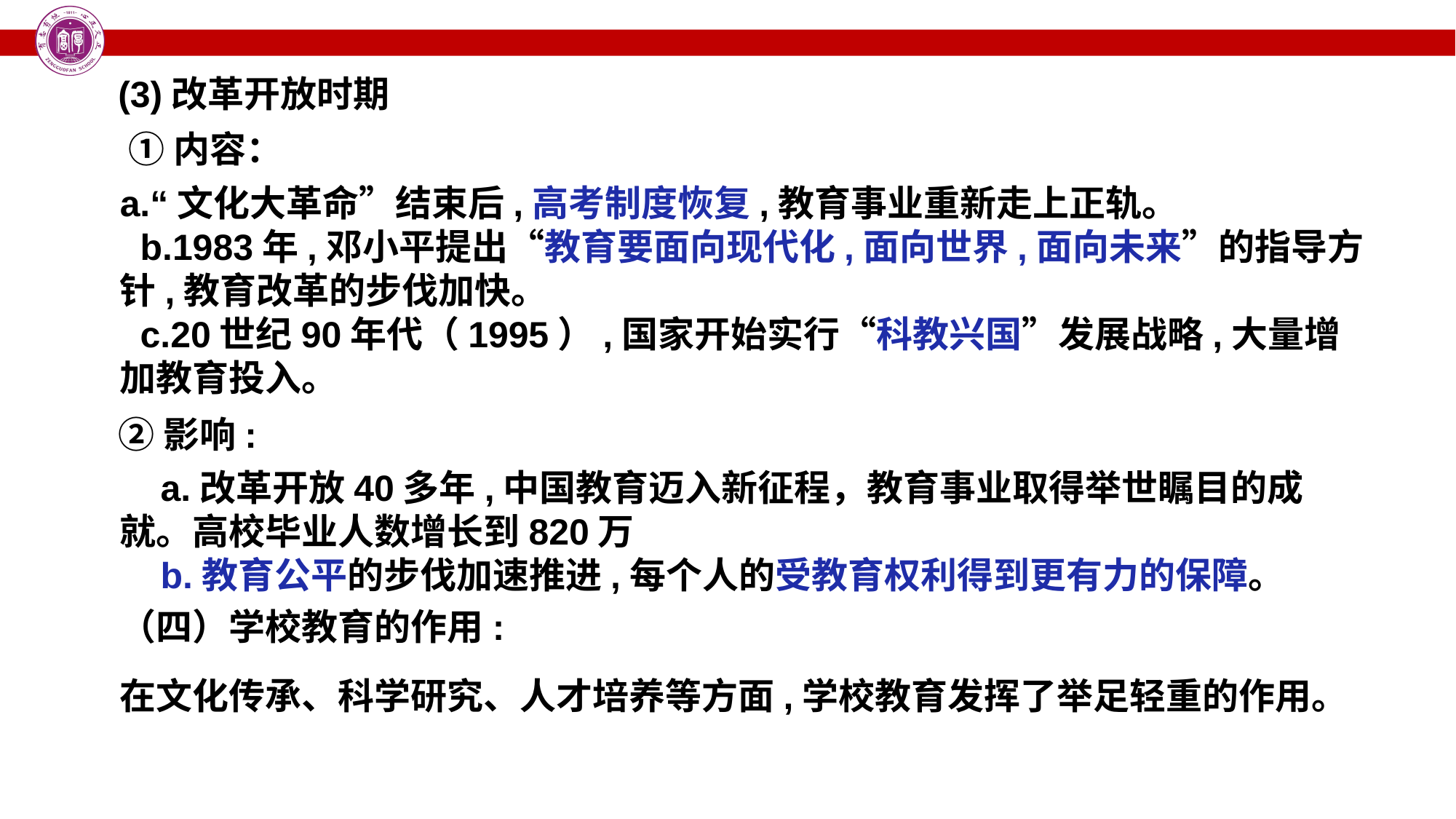

(3)改革开放时期
①内容：
a.“文化大革命”结束后,高考制度恢复,教育事业重新走上正轨。
  b.1983年,邓小平提出“教育要面向现代化,面向世界,面向未来”的指导方针,教育改革的步伐加快。
  c.20世纪90年代（1995）,国家开始实行“科教兴国”发展战略,大量增加教育投入。
②影响:
    a.改革开放40多年,中国教育迈入新征程，教育事业取得举世瞩目的成就。高校毕业人数增长到820万
    b.教育公平的步伐加速推进,每个人的受教育权利得到更有力的保障。
（四）学校教育的作用:
在文化传承、科学研究、人才培养等方面,学校教育发挥了举足轻重的作用。